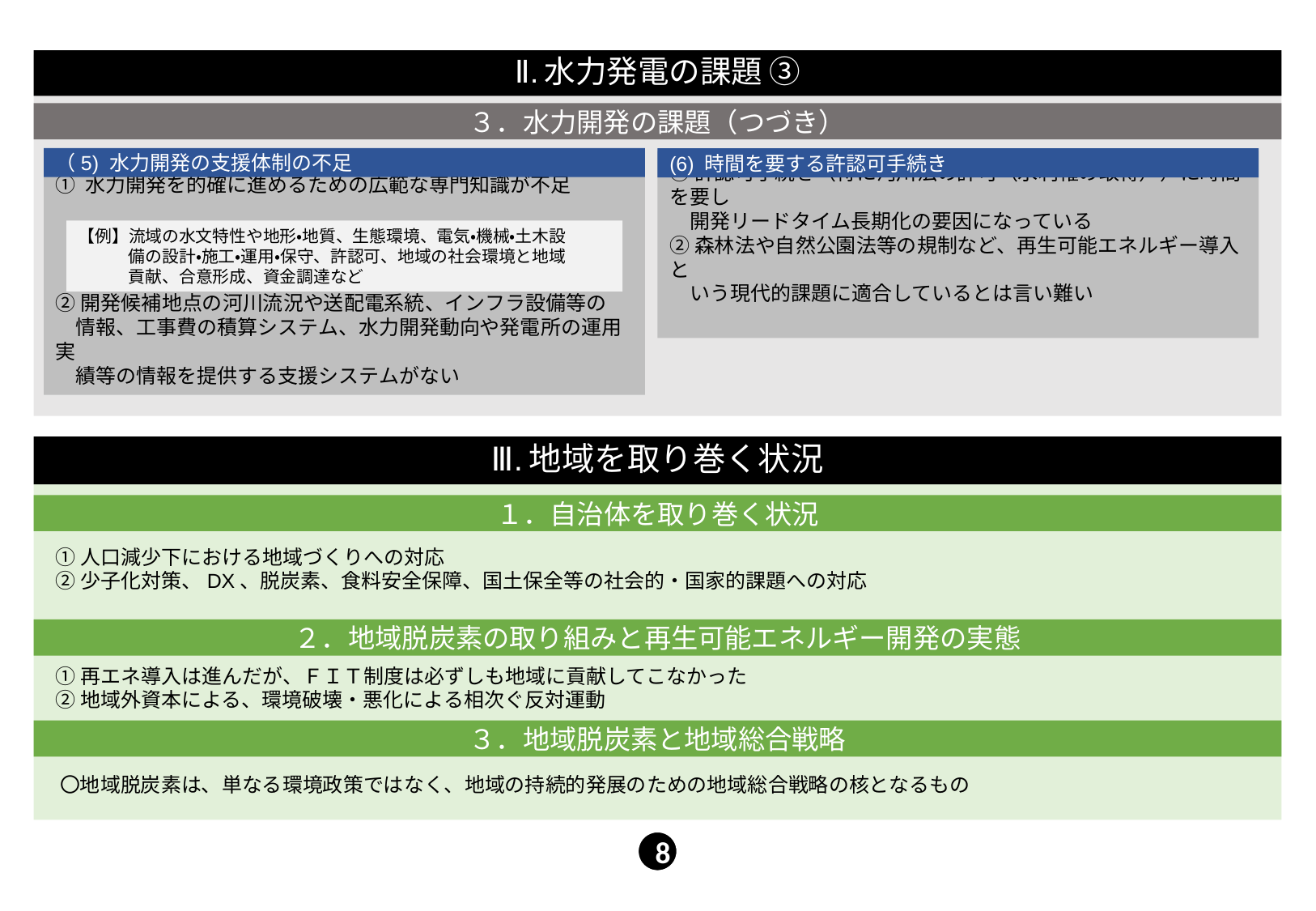

Ⅱ.水力発電の課題 ③

３．水力開発の課題（つづき）
（5) 水力開発の支援体制の不足
(6) 時間を要する許認可手続き
①許認可手続き（特に河川法の許可（水利権の取得））に時間を要し
　開発リードタイム長期化の要因になっている
②森林法や自然公園法等の規制など、再生可能エネルギー導入と
　いう現代的課題に適合しているとは言い難い

① 水力開発を的確に進めるための広範な専門知識が不足

②開発候補地点の河川流況や送配電系統、インフラ設備等の
　情報、工事費の積算システム、水力開発動向や発電所の運用実
　績等の情報を提供する支援システムがない
【例】流域の水文特性や地形・地質、生態環境、電気・機械・土木設
　　　備の設計・施工・運用・保守、許認可、地域の社会環境と地域
　　　貢献、合意形成、資金調達など
Ⅲ.地域を取り巻く状況

１．自治体を取り巻く状況

①人口減少下における地域づくりへの対応
②少子化対策、DX、脱炭素、食料安全保障、国土保全等の社会的・国家的課題への対応

２．地域脱炭素の取り組みと再生可能エネルギー開発の実態
①再エネ導入は進んだが、ＦＩＴ制度は必ずしも地域に貢献してこなかった
②地域外資本による、環境破壊・悪化による相次ぐ反対運動

３．地域脱炭素と地域総合戦略
〇地域脱炭素は、単なる環境政策ではなく、地域の持続的発展のための地域総合戦略の核となるもの

8